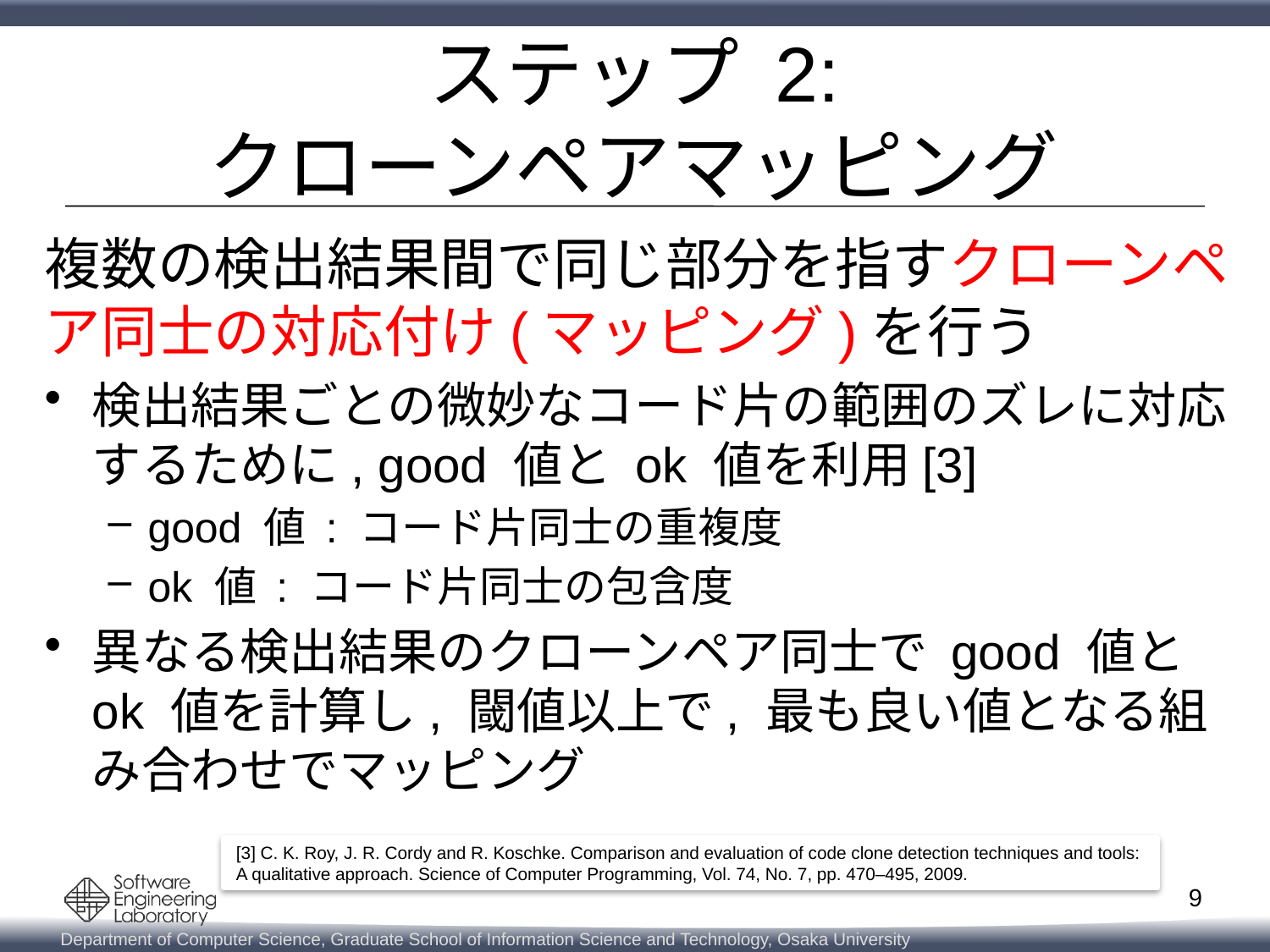

# ステップ 2: クローンペアマッピング
複数の検出結果間で同じ部分を指すクローンペア同士の対応付け(マッピング)を行う
検出結果ごとの微妙なコード片の範囲のズレに対応するために, good 値と ok 値を利用[3]
good 値 : コード片同士の重複度
ok 値 : コード片同士の包含度
異なる検出結果のクローンペア同士で good 値と ok 値を計算し, 閾値以上で, 最も良い値となる組み合わせでマッピング
[3] C. K. Roy, J. R. Cordy and R. Koschke. Comparison and evaluation of code clone detection techniques and tools: A qualitative approach. Science of Computer Programming, Vol. 74, No. 7, pp. 470–495, 2009.
9